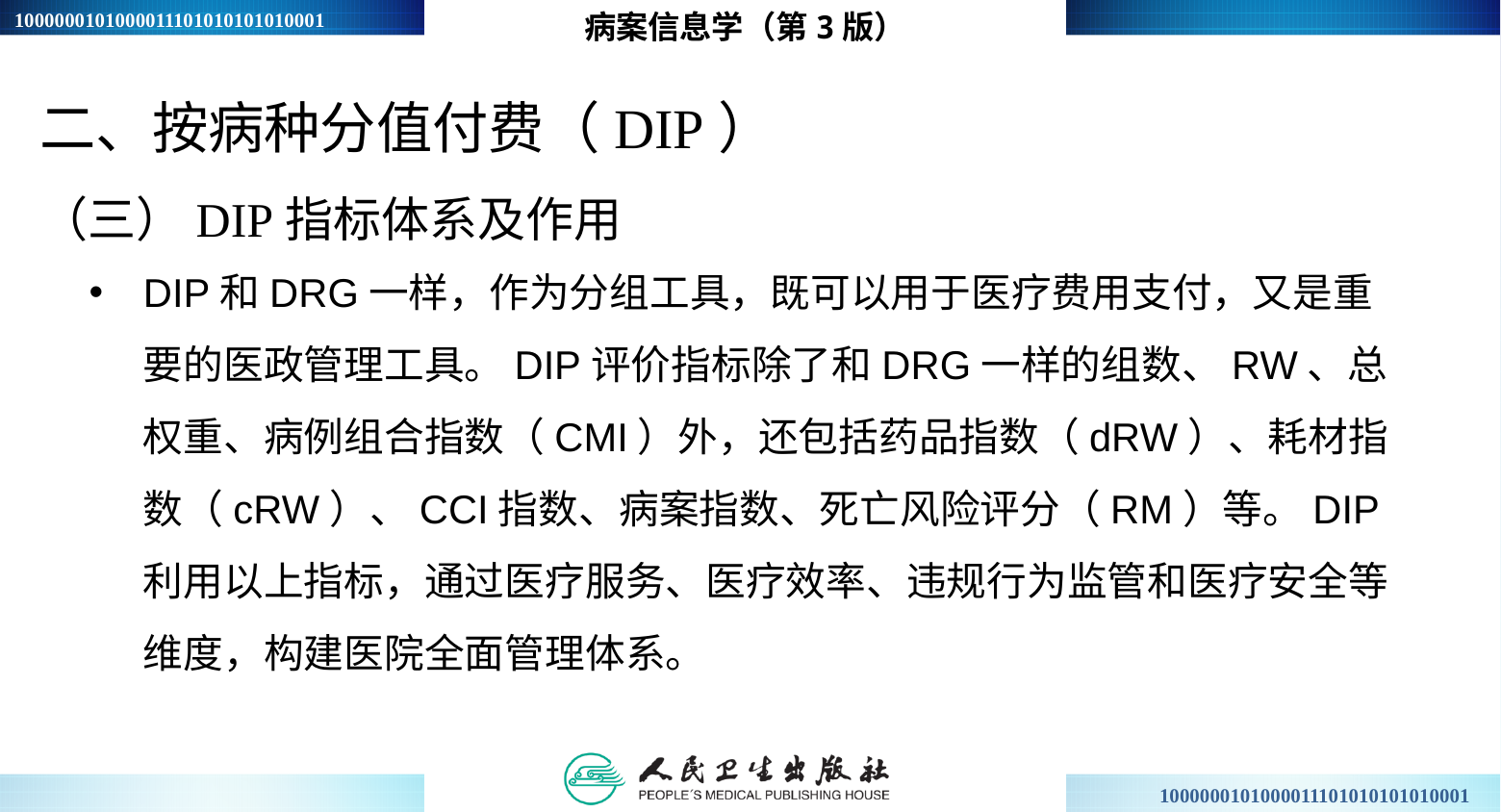

病案信息学（第3版）
二、按病种分值付费（DIP）
（三）DIP指标体系及作用
DIP和DRG一样，作为分组工具，既可以用于医疗费用支付，又是重要的医政管理工具。DIP评价指标除了和DRG一样的组数、RW、总权重、病例组合指数（CMI）外，还包括药品指数（dRW）、耗材指数（cRW）、CCI指数、病案指数、死亡风险评分（RM）等。DIP利用以上指标，通过医疗服务、医疗效率、违规行为监管和医疗安全等维度，构建医院全面管理体系。